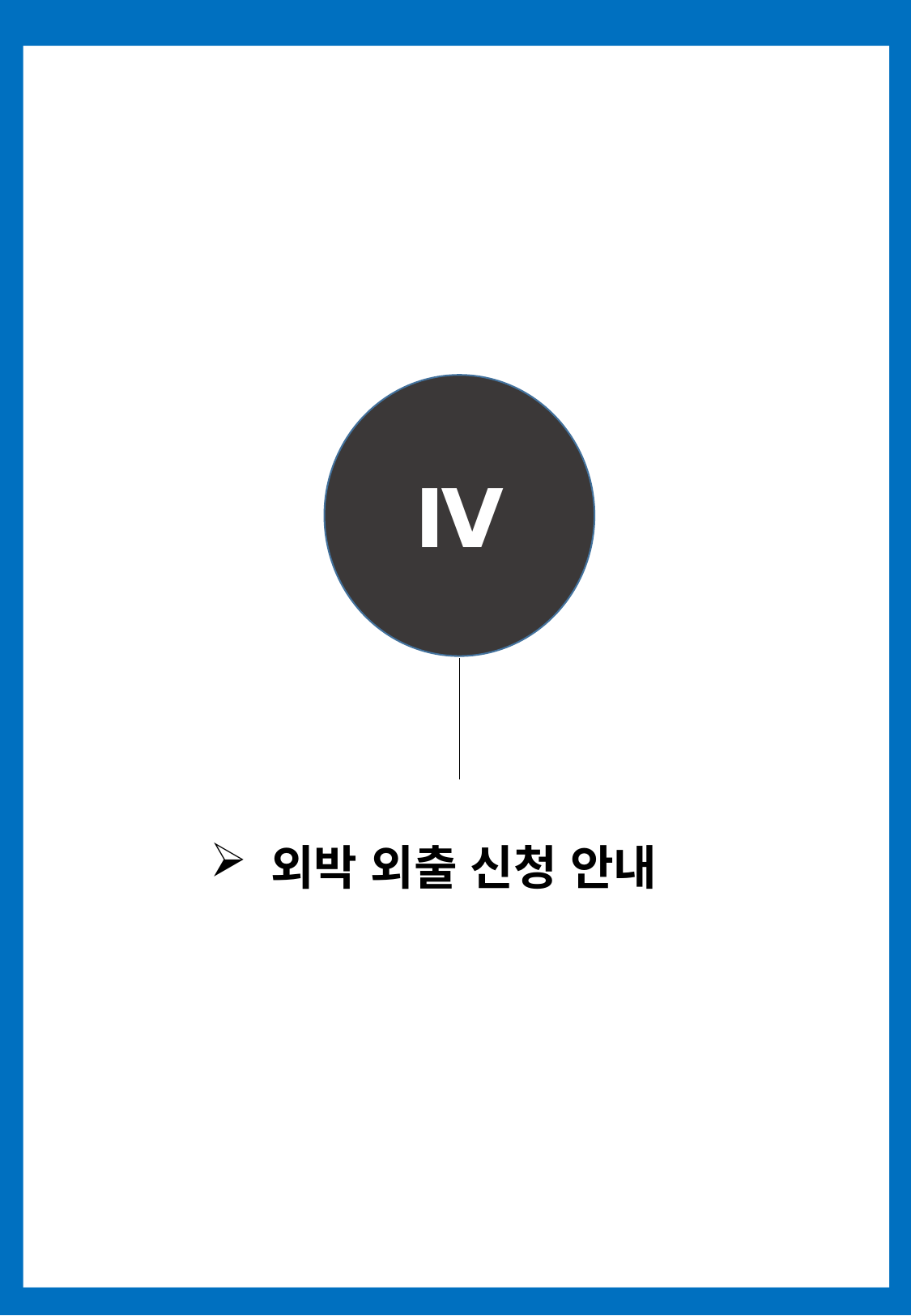

Ⅰ
Ⅳ

운영수칙
외박 외출 신청 안내